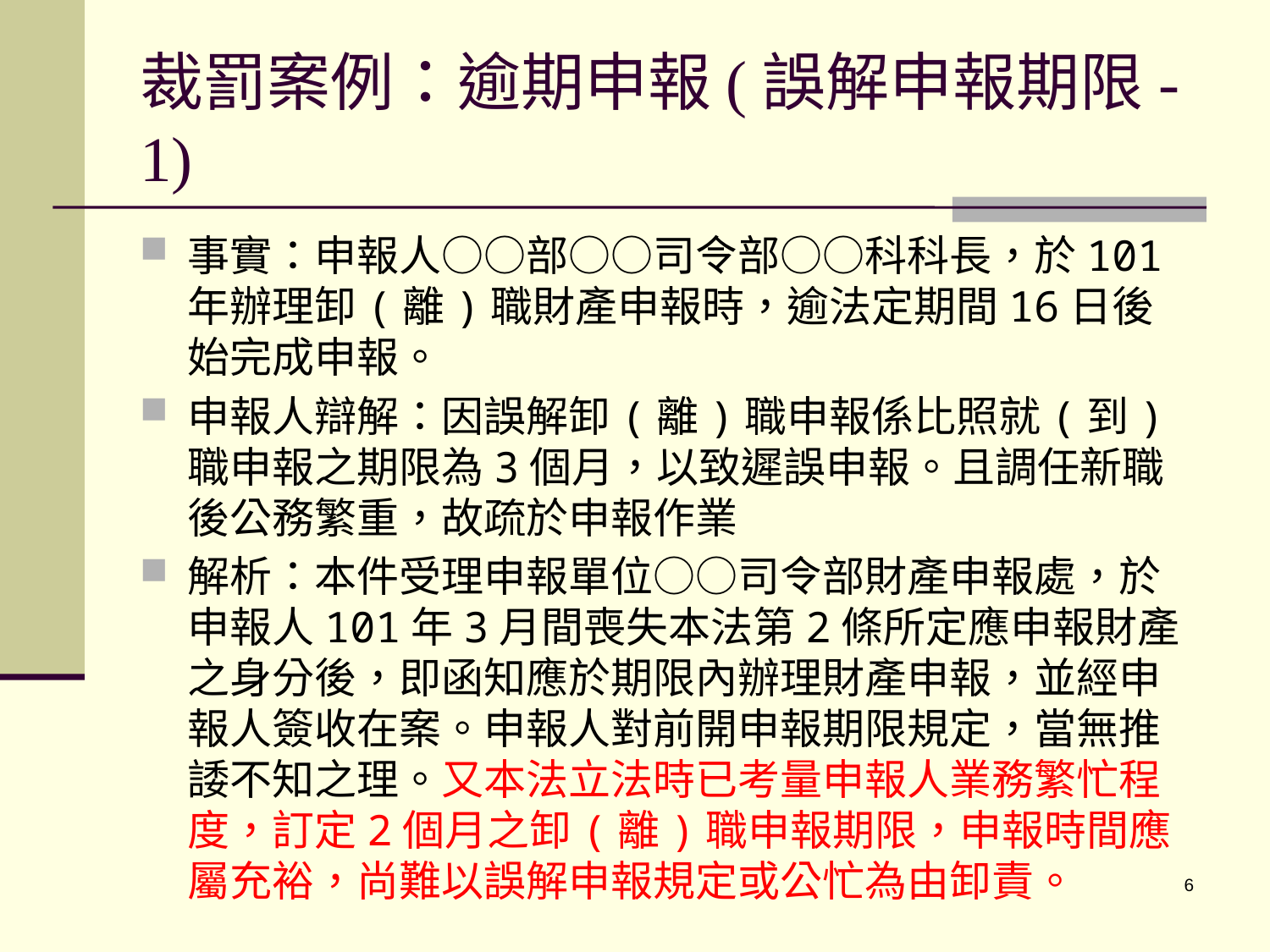

# 裁罰案例：逾期申報(誤解申報期限-1)
事實：申報人○○部○○司令部○○科科長，於101年辦理卸(離)職財產申報時，逾法定期間16日後始完成申報。
申報人辯解：因誤解卸(離)職申報係比照就(到)職申報之期限為3個月，以致遲誤申報。且調任新職後公務繁重，故疏於申報作業
解析：本件受理申報單位○○司令部財產申報處，於申報人101年3月間喪失本法第2條所定應申報財產之身分後，即函知應於期限內辦理財產申報，並經申報人簽收在案。申報人對前開申報期限規定，當無推諉不知之理。又本法立法時已考量申報人業務繁忙程度，訂定2個月之卸(離)職申報期限，申報時間應屬充裕，尚難以誤解申報規定或公忙為由卸責。
6